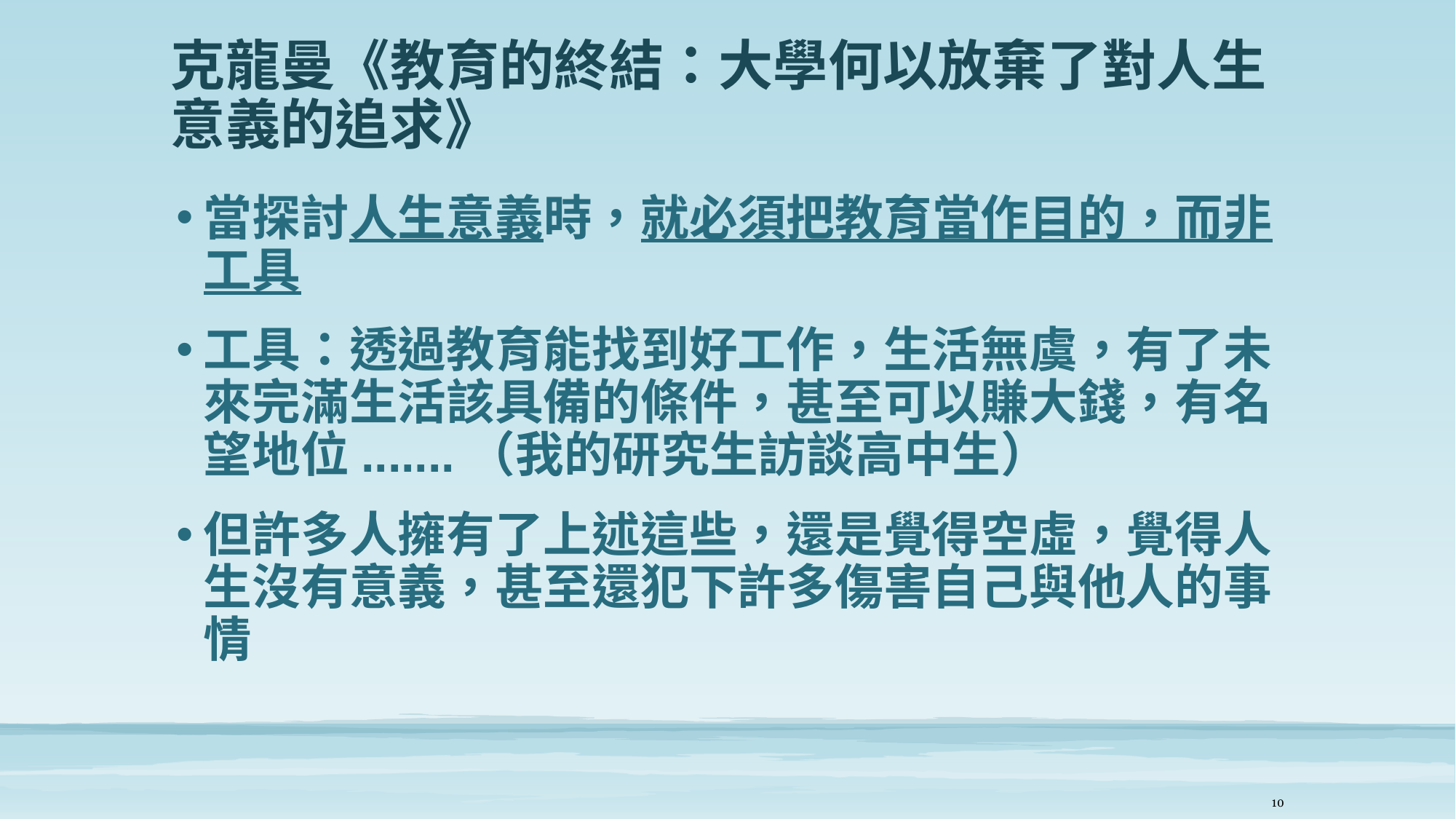

# 克龍曼《教育的終結：大學何以放棄了對人生意義的追求》
當探討人生意義時，就必須把教育當作目的，而非工具
工具：透過教育能找到好工作，生活無虞，有了未來完滿生活該具備的條件，甚至可以賺大錢，有名望地位.......（我的研究生訪談高中生）
但許多人擁有了上述這些，還是覺得空虛，覺得人生沒有意義，甚至還犯下許多傷害自己與他人的事情
10